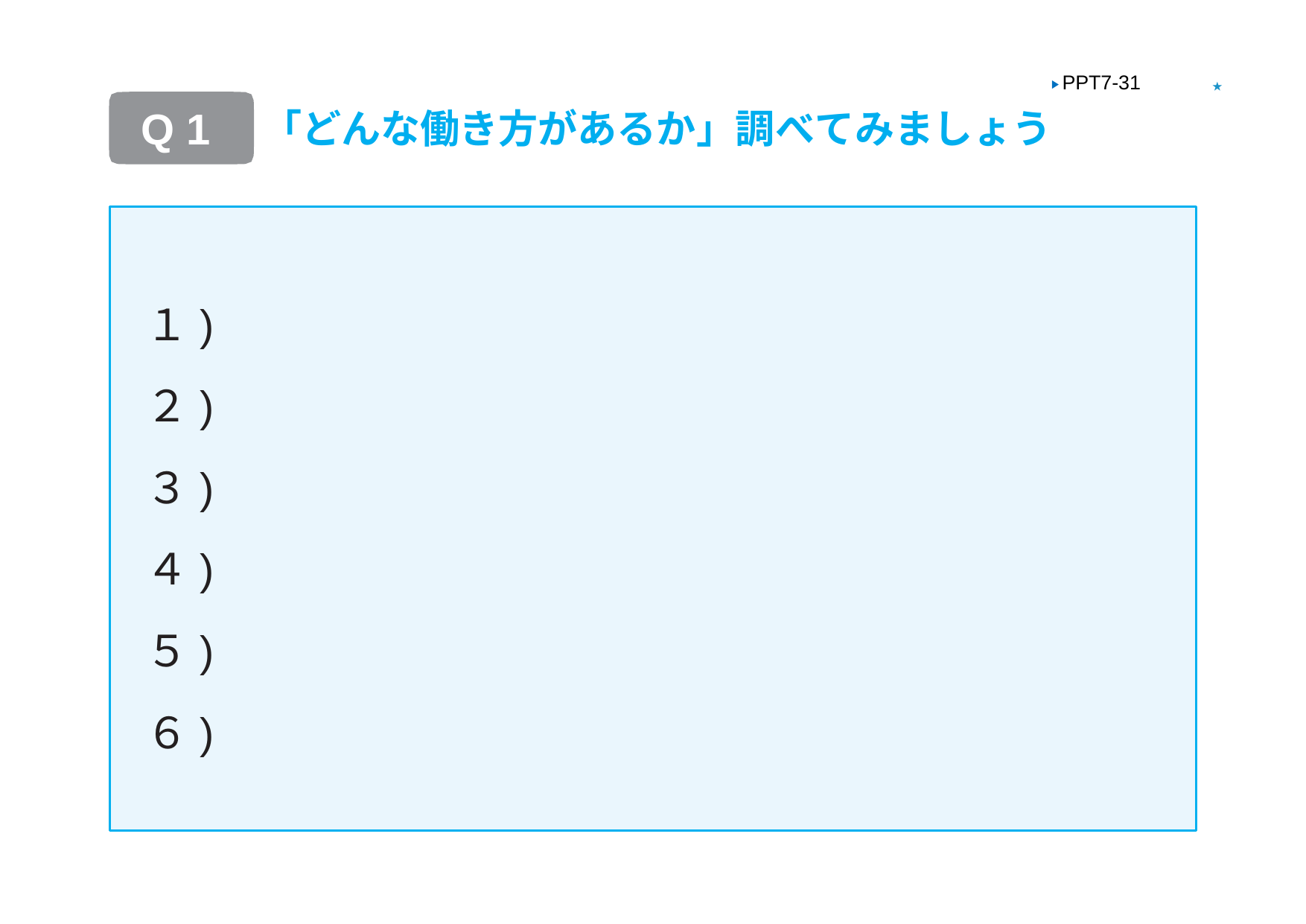

▶ PPT7-31
    ★

Q 1
「どんな働き方があるか」調べてみましょう

１)
２)
３)
４)
５)
６)